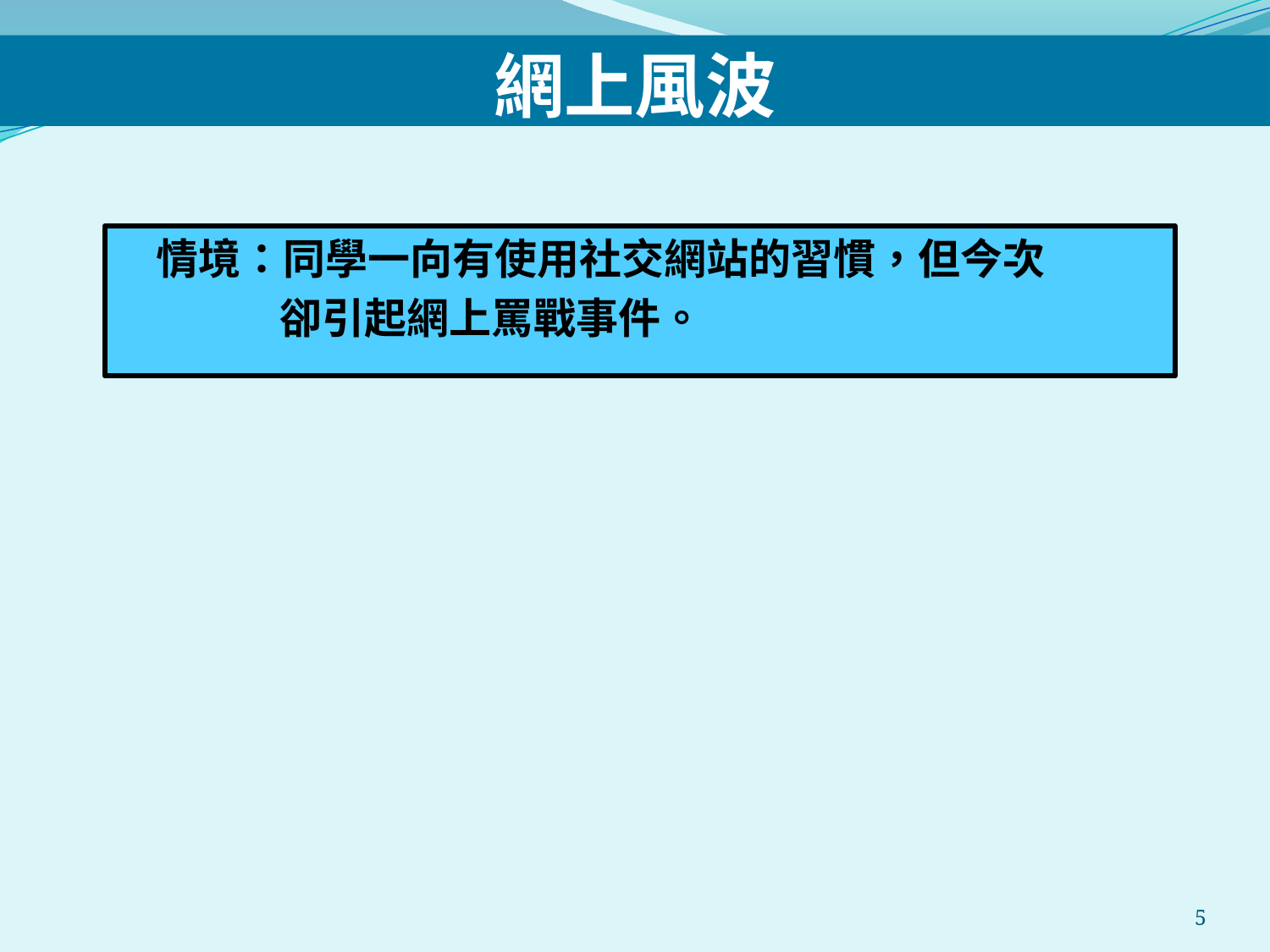

網上風波
   情境：同學一向有使用社交網站的習慣，但今次
                卻引起網上罵戰事件。

5